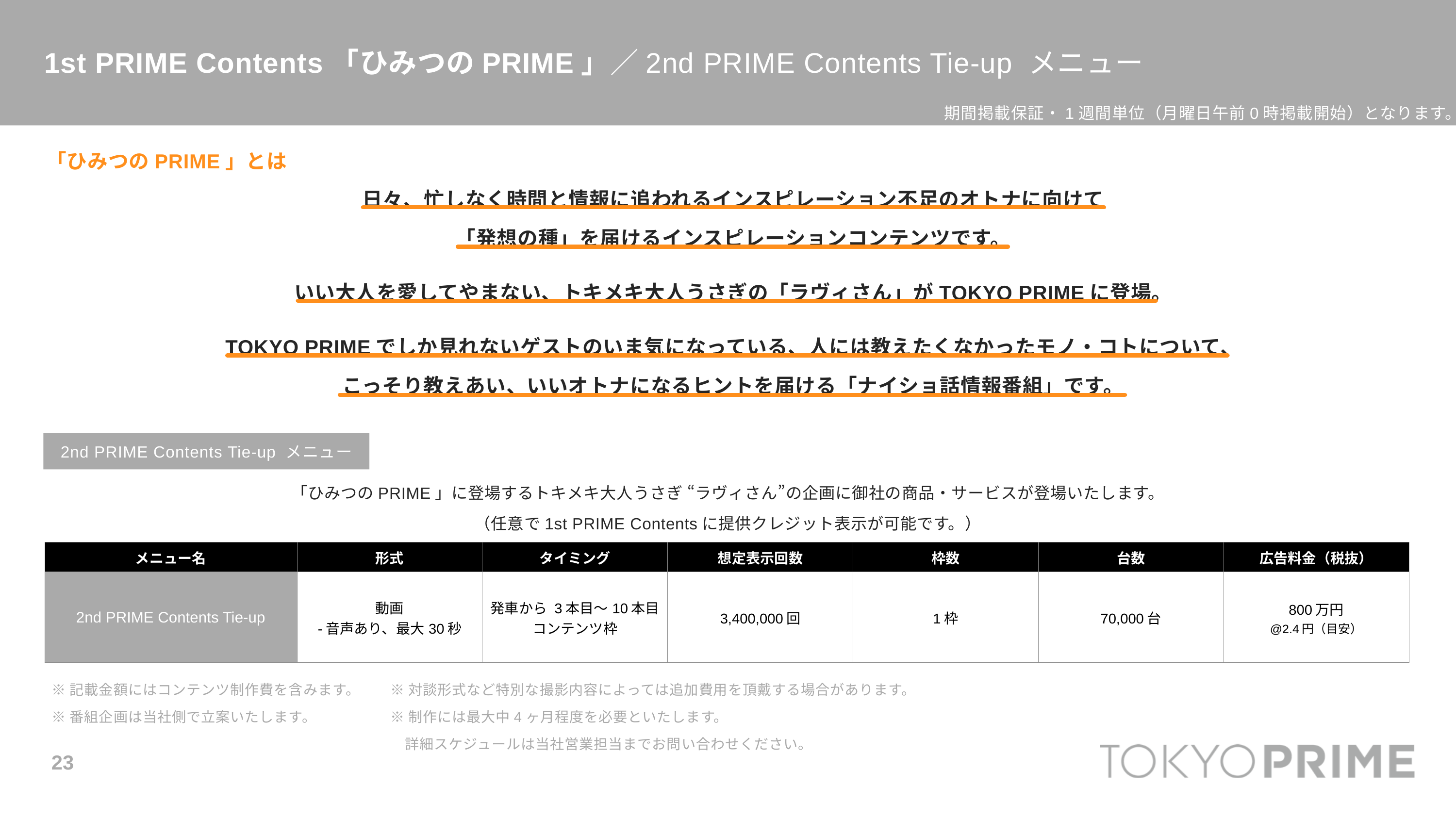

1st PRIME Contents「ひみつのPRIME」／2nd PRIME Contents Tie-up メニュー
期間掲載保証・1週間単位（月曜日午前0時掲載開始）となります。
「ひみつのPRIME」とは
日々、忙しなく時間と情報に追われるインスピレーション不足のオトナに向けて
「発想の種」を届けるインスピレーションコンテンツです。

いい大人を愛してやまない、トキメキ大人うさぎの「ラヴィさん」がTOKYO PRIMEに登場。

TOKYO PRIMEでしか見れないゲストのいま気になっている、人には教えたくなかったモノ・コトについて、
こっそり教えあい、いいオトナになるヒントを届ける「ナイショ話情報番組」です。
2nd PRIME Contents Tie-up メニュー
「ひみつのPRIME」に登場するトキメキ大人うさぎ “ラヴィさん”の企画に御社の商品・サービスが登場いたします。
（任意で1st PRIME Contentsに提供クレジット表示が可能です。）
| メニュー名 | 形式 | タイミング | 想定表示回数 | 枠数 | 台数 | 広告料金（税抜） |
| --- | --- | --- | --- | --- | --- | --- |
| 2nd PRIME Contents Tie-up | 動画 -音声あり、最大30秒 | 発車から 3本目〜10本目 コンテンツ枠 | 3,400,000回 | 1枠 | 70,000台 | 800万円 @2.4円（目安） |
※記載金額にはコンテンツ制作費を含みます。
※番組企画は当社側で立案いたします。
※対談形式など特別な撮影内容によっては追加費用を頂戴する場合があります。
※制作には最大中4ヶ月程度を必要といたします。
　詳細スケジュールは当社営業担当までお問い合わせください。
23